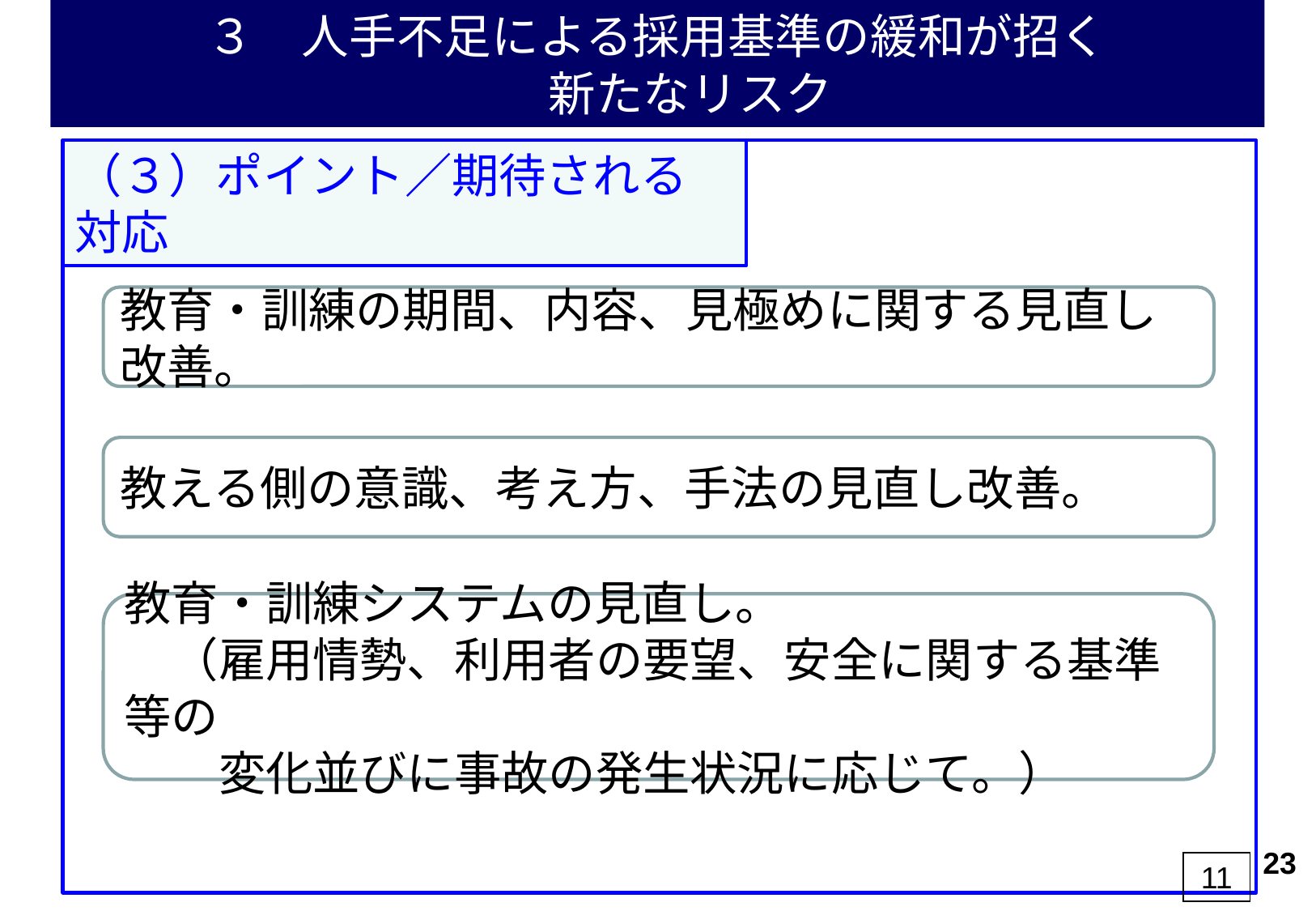

# ３　人手不足による採用基準の緩和が招く 新たなリスク

（３）ポイント／期待される対応
教育・訓練の期間、内容、見極めに関する見直し改善。
教える側の意識、考え方、手法の見直し改善。
教育・訓練システムの見直し。
　（雇用情勢、利用者の要望、安全に関する基準等の
　　変化並びに事故の発生状況に応じて。）
23
11